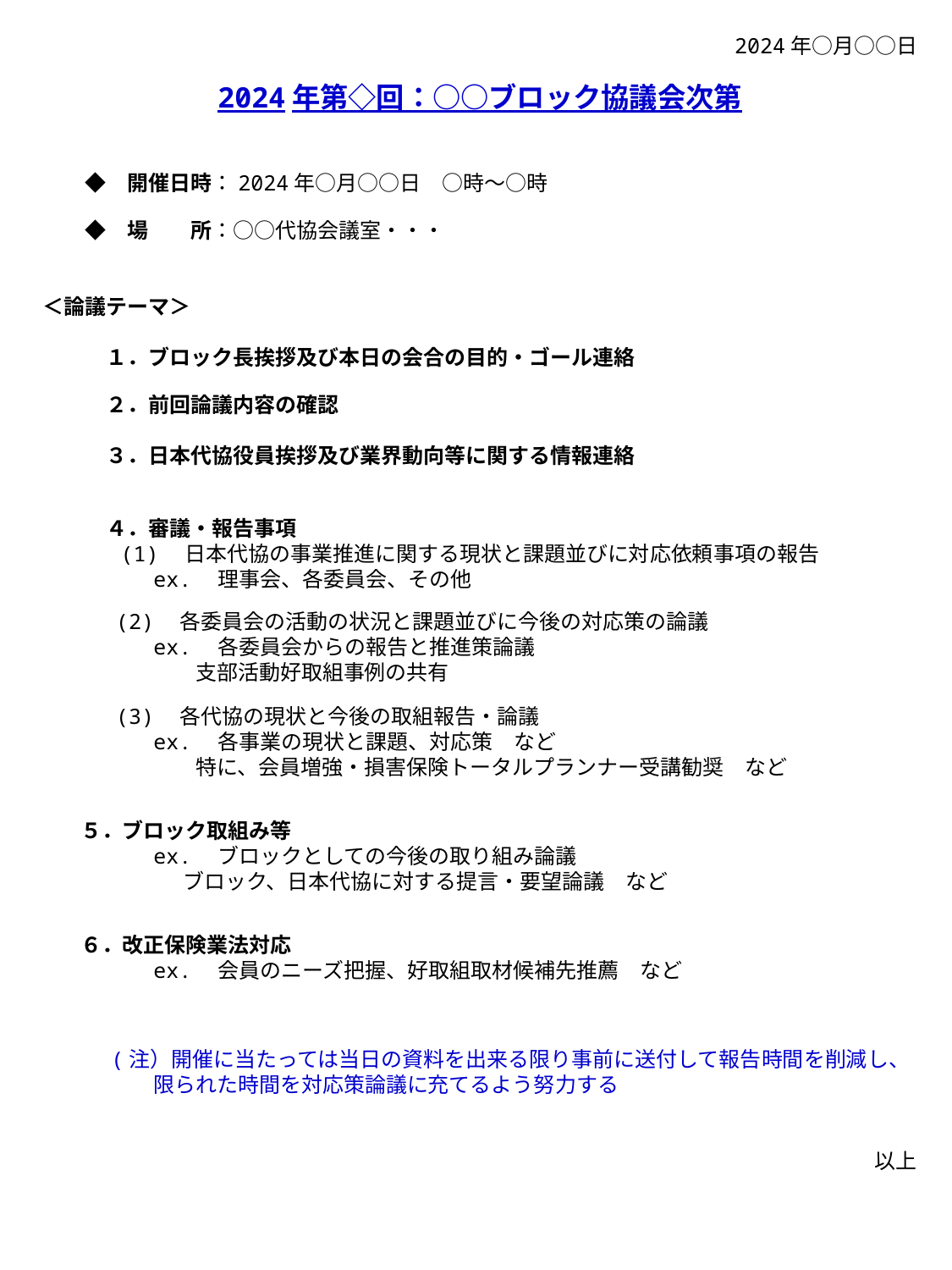

2024年○月○○日

2024年第◇回：○○ブロック協議会次第

　　◆　開催日時：2024年○月○○日　○時～○時

　　◆　場　　所：○○代協会議室・・・

＜論議テーマ＞

　　　１．ブロック長挨拶及び本日の会合の目的・ゴール連絡

　　　２．前回論議内容の確認

　　　３．日本代協役員挨拶及び業界動向等に関する情報連絡

　　　４．審議・報告事項
　　　　(1)　日本代協の事業推進に関する現状と課題並びに対応依頼事項の報告
　　　　　ex.　理事会、各委員会、その他

　　 　(2)　各委員会の活動の状況と課題並びに今後の対応策の論議
　　　　　ex.　各委員会からの報告と推進策論議
　　　　　　　 支部活動好取組事例の共有

　　　 (3)　各代協の現状と今後の取組報告・論議
　　　　　ex.　各事業の現状と課題、対応策　など
　　　　　　　 特に、会員増強・損害保険トータルプランナー受講勧奨　など

       ５．ブロック取組み等
　　　　　ex.　ブロックとしての今後の取り組み論議
　　　　　　   ブロック、日本代協に対する提言・要望論議　など

       ６．改正保険業法対応
　　　　　ex.　会員のニーズ把握、好取組取材候補先推薦　など

　　　(注）開催に当たっては当日の資料を出来る限り事前に送付して報告時間を削減し、
　　　　　 限られた時間を対応策論議に充てるよう努力する

以上